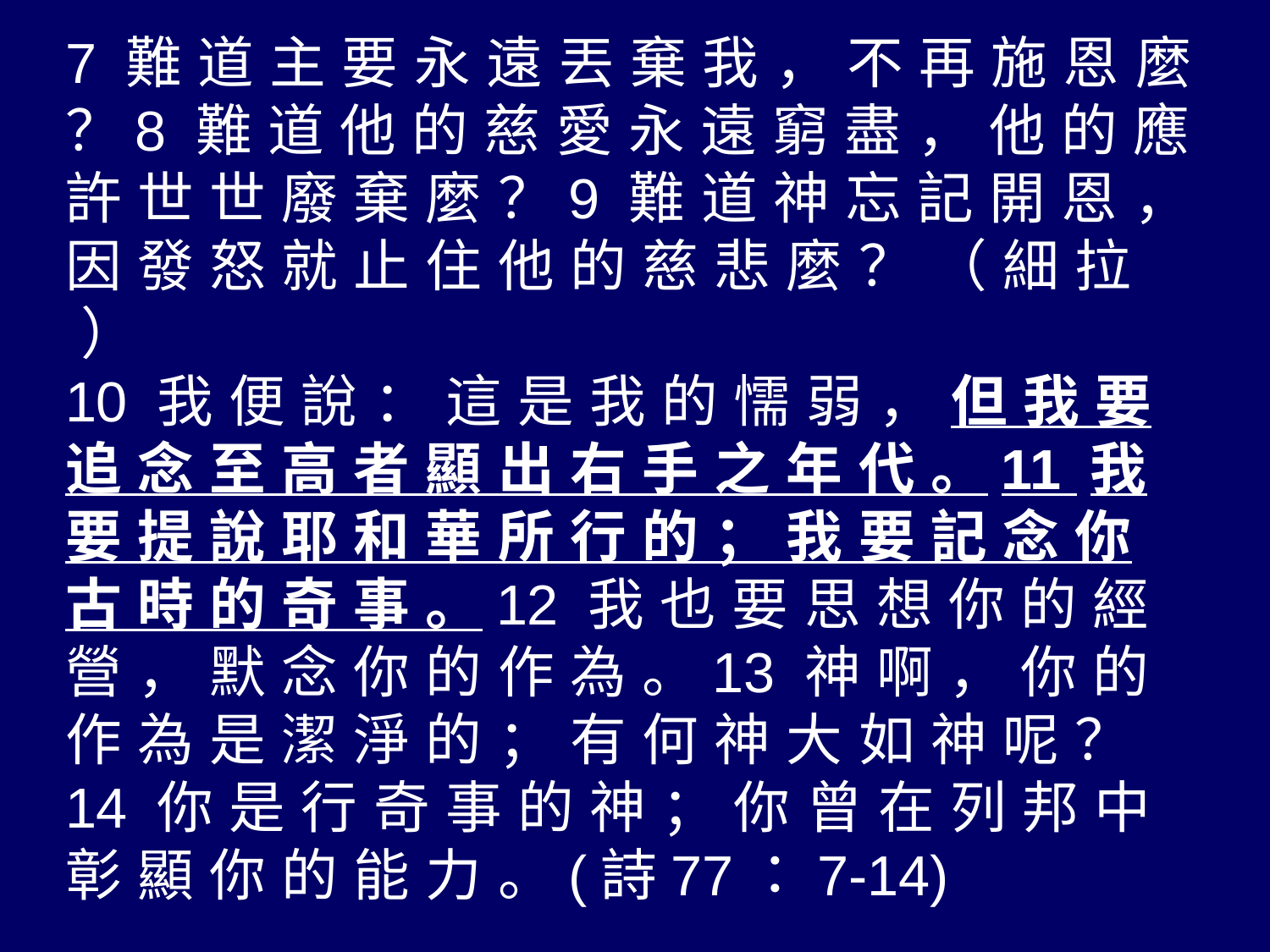

7 難 道 主 要 永 遠 丟 棄 我 ， 不 再 施 恩 麼 ？8 難 道 他 的 慈 愛 永 遠 窮 盡 ， 他 的 應 許 世 世 廢 棄 麼 ？9 難 道 神 忘 記 開 恩 ， 因 發 怒 就 止 住 他 的 慈 悲 麼 ？ （ 細 拉 ）

10 我 便 說 ： 這 是 我 的 懦 弱 ， 但 我 要 追 念 至 高 者 顯 出 右 手 之 年 代 。11 我 要 提 說 耶 和 華 所 行 的 ； 我 要 記 念 你 古 時 的 奇 事 。12 我 也 要 思 想 你 的 經 營 ， 默 念 你 的 作 為 。13 神 啊 ， 你 的 作 為 是 潔 淨 的 ； 有 何 神 大 如 神 呢 ？
14 你 是 行 奇 事 的 神 ； 你 曾 在 列 邦 中 彰 顯 你 的 能 力 。(詩77：7-14)